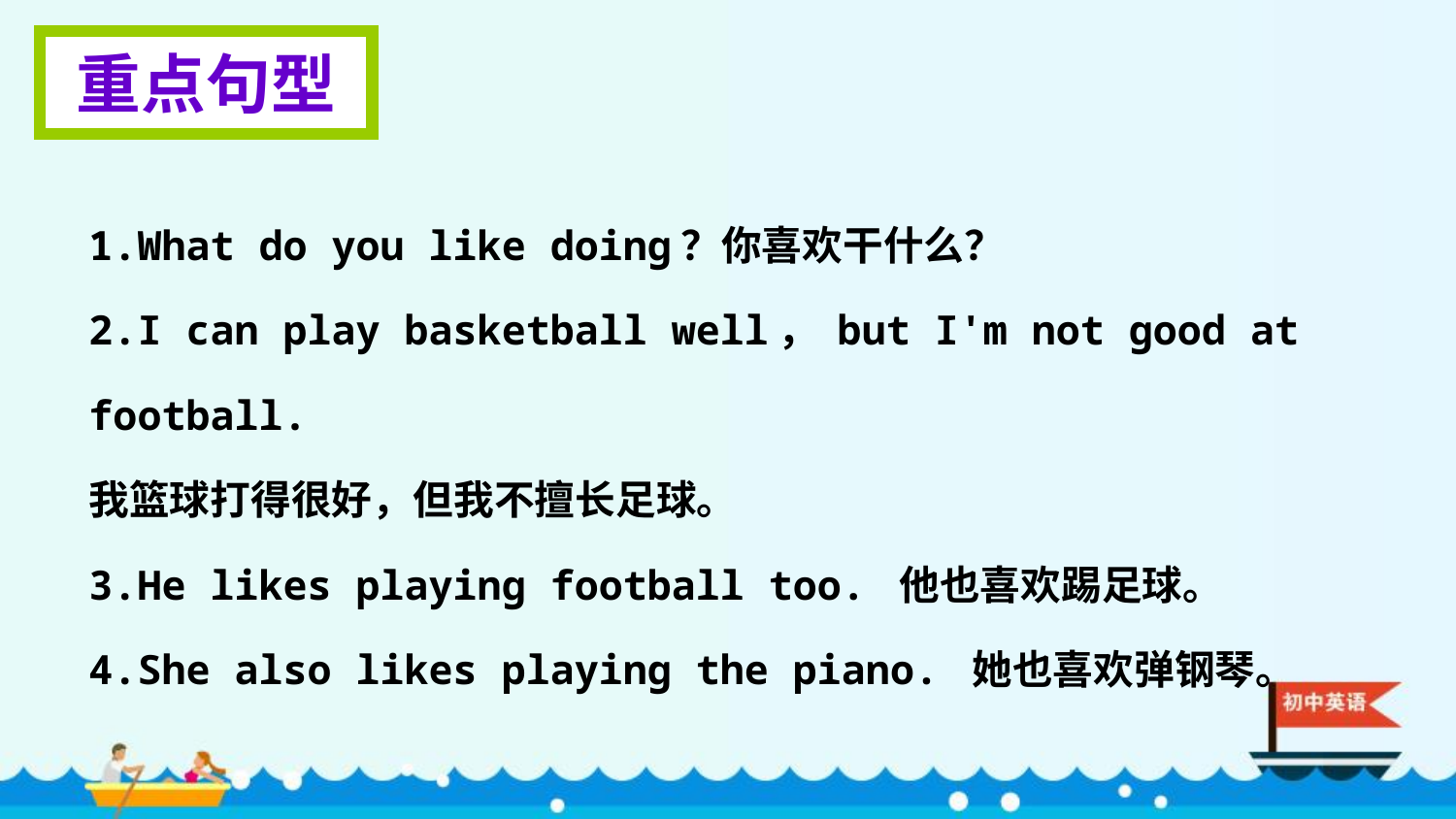

重点句型
1.What do you like doing？你喜欢干什么？
2.I can play basketball well， but I'm not good at football.
我篮球打得很好，但我不擅长足球。
3.He likes playing football too. 他也喜欢踢足球。
4.She also likes playing the piano. 她也喜欢弹钢琴。